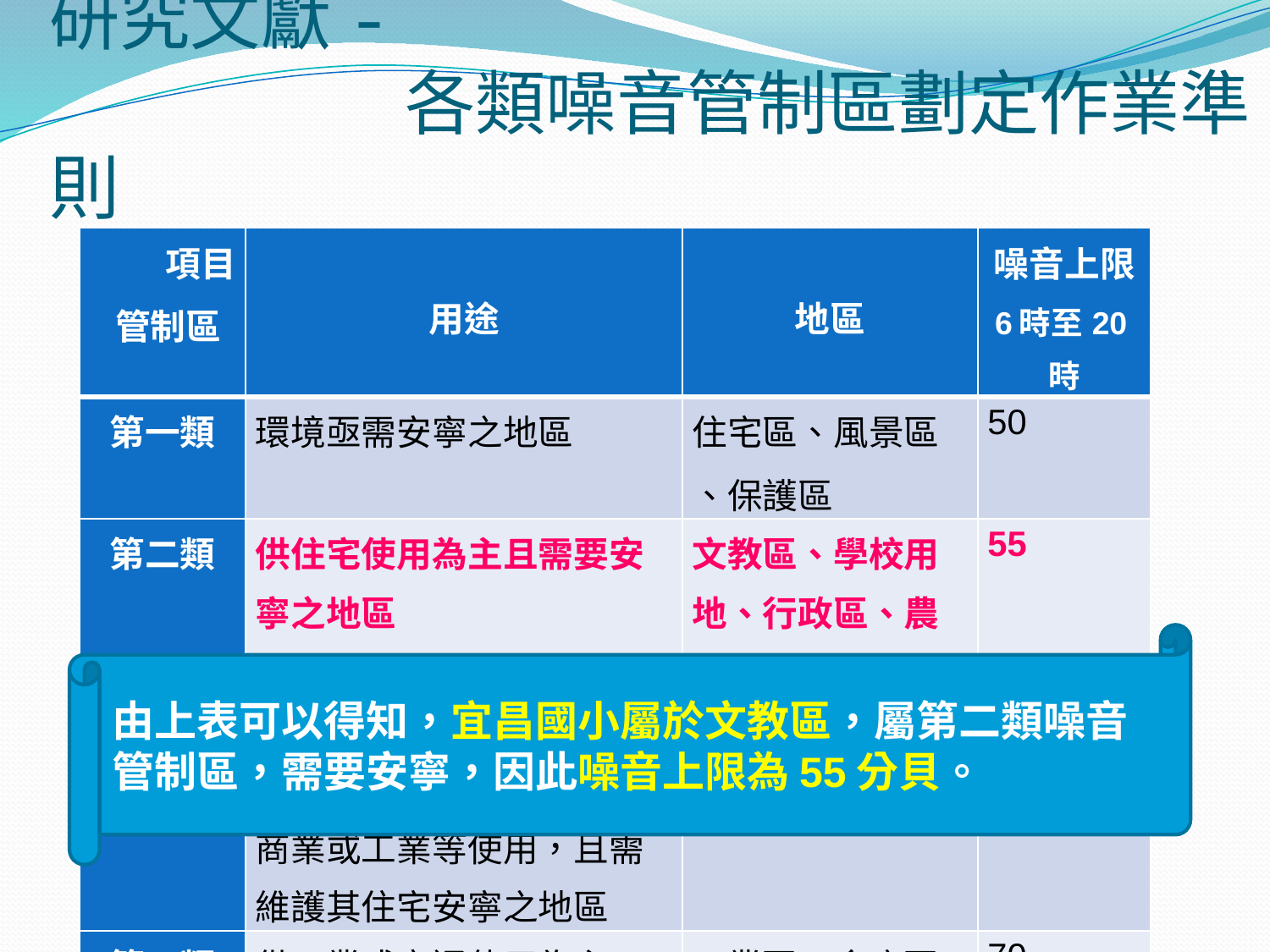

# 研究文獻- 各類噪音管制區劃定作業準則
| 項目   管制區 | 用途 | 地區 | 噪音上限 6時至20時 |
| --- | --- | --- | --- |
| 第一類 | 環境亟需安寧之地區 | 住宅區、風景區 、保護區 | 50 |
| 第二類 | 供住宅使用為主且需要安寧之地區 | 文教區、學校用地、行政區、農業區、水岸發展區 | 55 |
| 第三類 | 以住宅使用為主，但混合商業或工業等使用，且需維護其住宅安寧之地區 | 商業區、漁業區 | 60 |
| 第四類 | 供工業或交通使用為主，且需防止噪音影響附近住宅安寧之地區 | 工業區、倉庫區 | 70 |
由上表可以得知，宜昌國小屬於文教區，屬第二類噪音管制區，需要安寧，因此噪音上限為55分貝。